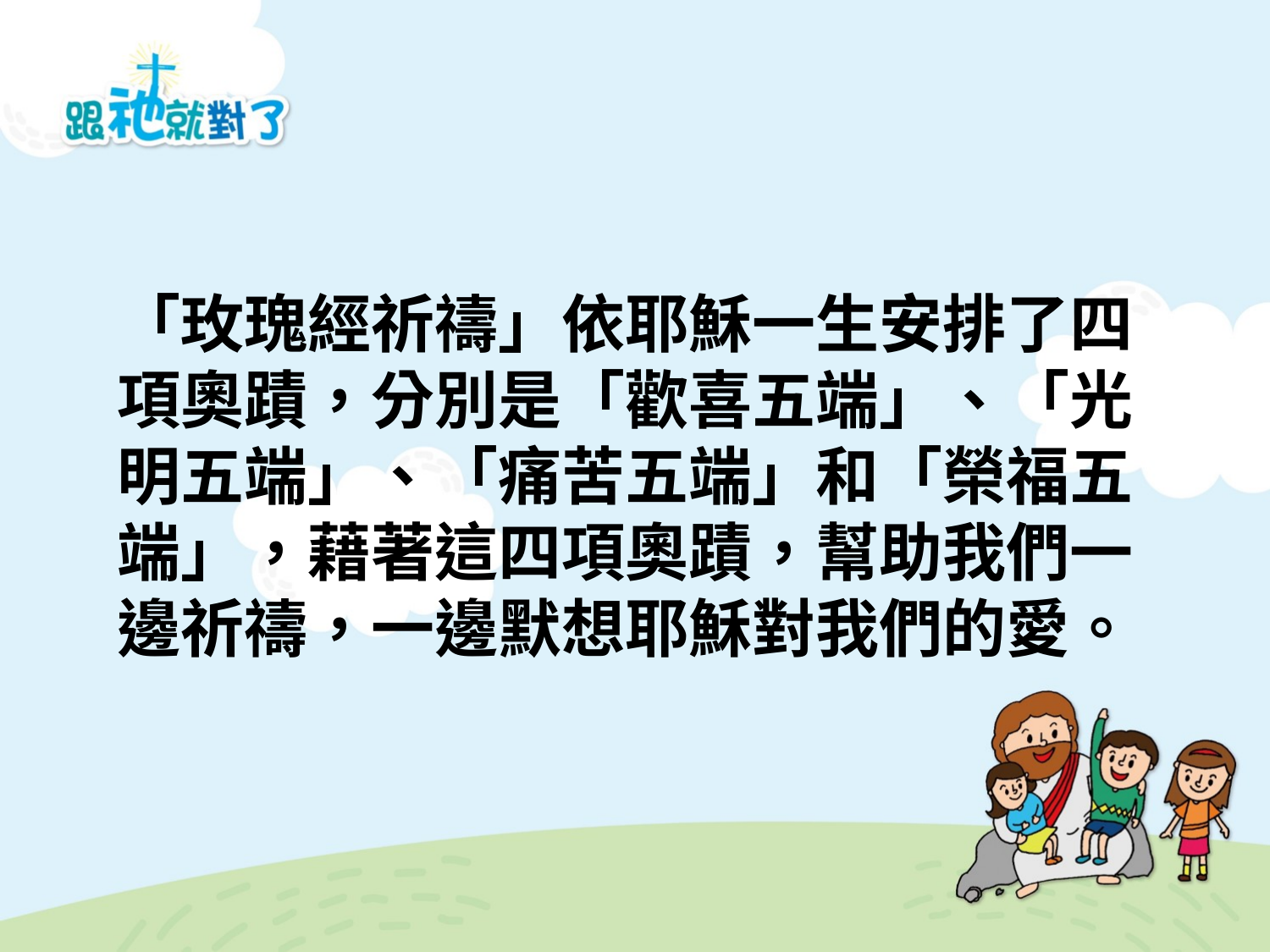

「玫瑰經祈禱」依耶穌一生安排了四項奧蹟，分別是「歡喜五端」、「光明五端」、「痛苦五端」和「榮福五端」，藉著這四項奧蹟，幫助我們一邊祈禱，一邊默想耶穌對我們的愛。